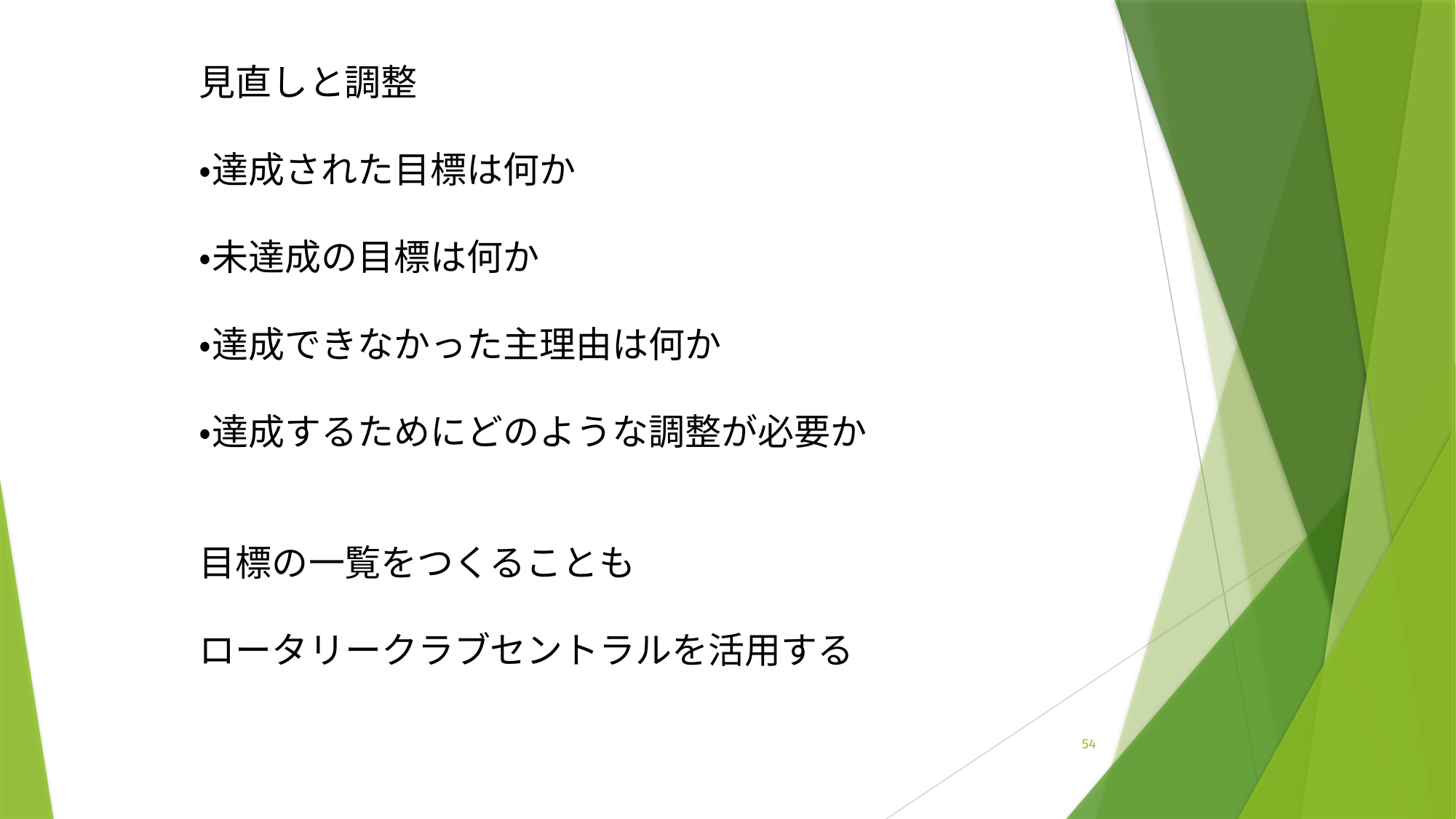

見直しと調整

・達成された目標は何か

・未達成の目標は何か

・達成できなかった主理由は何か

・達成するためにどのような調整が必要か

目標の一覧をつくることも

ロータリークラブセントラルを活用する
54